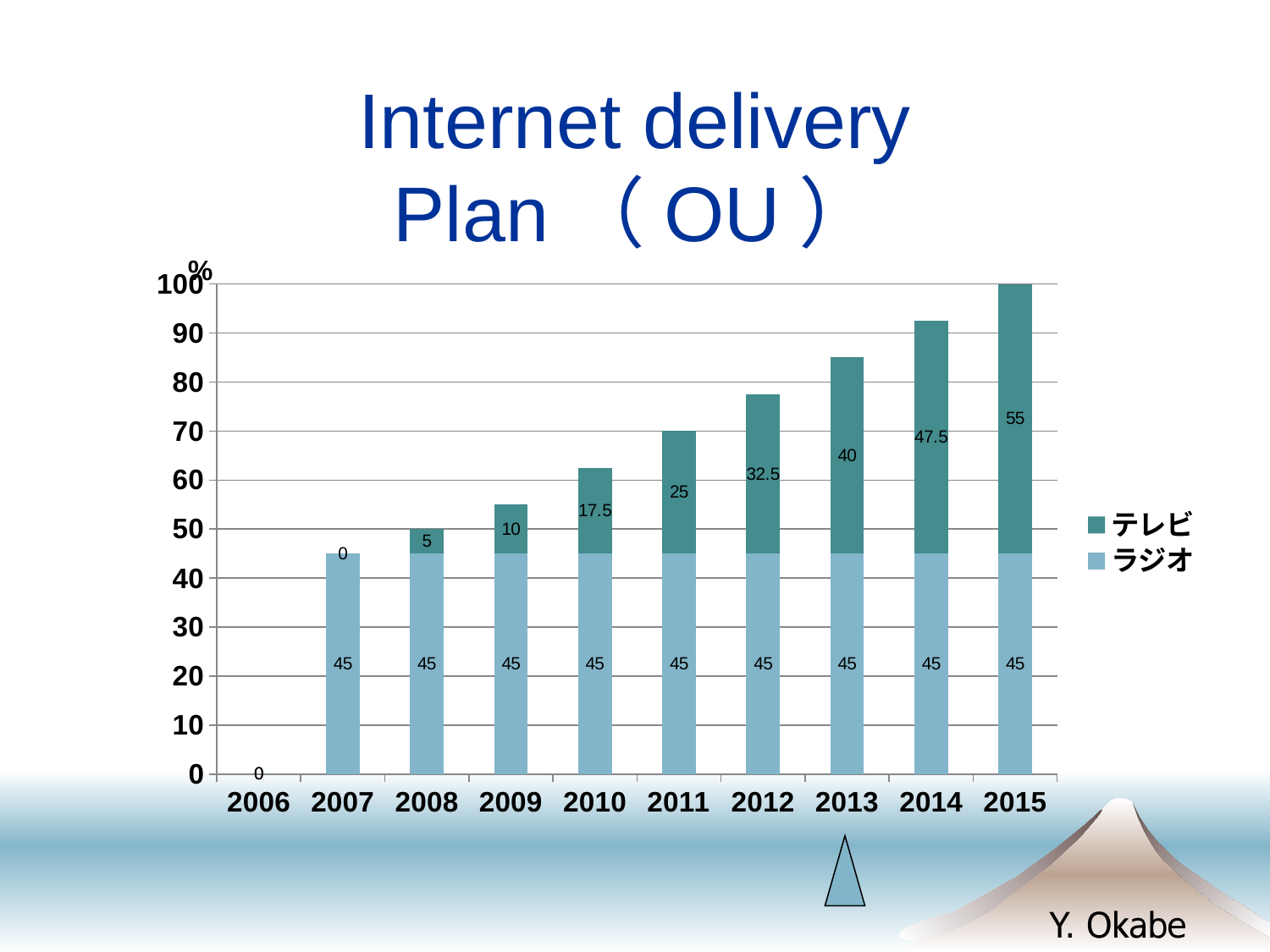

# Internet delivery Plan（OU）
%

### Chart

| Category | ラジオ | テレビ |
|---|---|---|
| 2006.0 | 0.0 | 0.0 |
| 2007.0 | 45.0 | 0.0 |
| 2008.0 | 45.0 | 5.0 |
| 2009.0 | 45.0 | 10.0 |
| 2010.0 | 45.0 | 17.5 |
| 2011.0 | 45.0 | 25.0 |
| 2012.0 | 45.0 | 32.5 |
| 2013.0 | 45.0 | 40.0 |
| 2014.0 | 45.0 | 47.5 |
| 2015.0 | 45.0 | 55.0 |